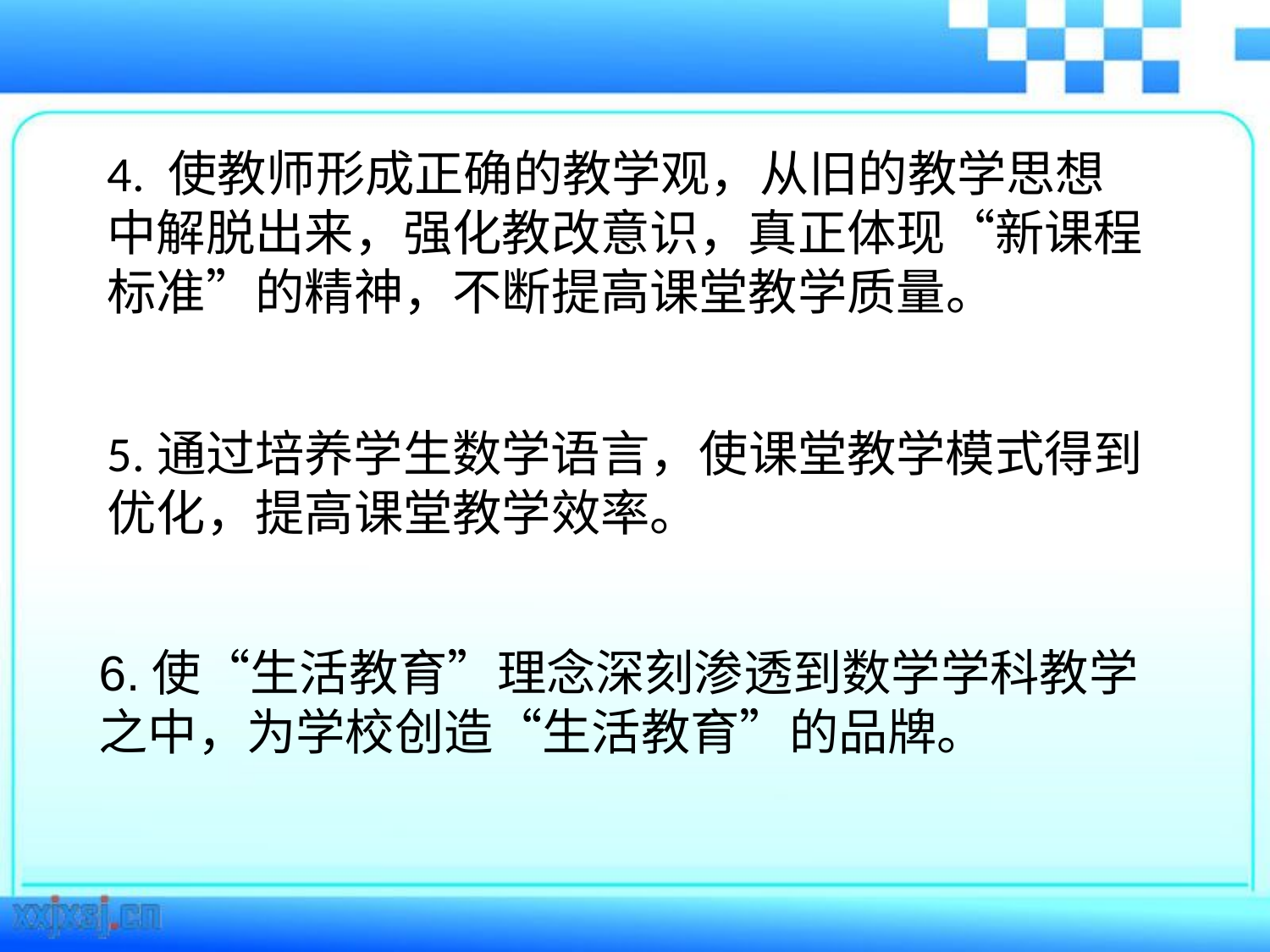

4. 使教师形成正确的教学观，从旧的教学思想中解脱出来，强化教改意识，真正体现“新课程标准”的精神，不断提高课堂教学质量。

5.通过培养学生数学语言，使课堂教学模式得到优化，提高课堂教学效率。

6.使“生活教育”理念深刻渗透到数学学科教学
之中，为学校创造“生活教育”的品牌。